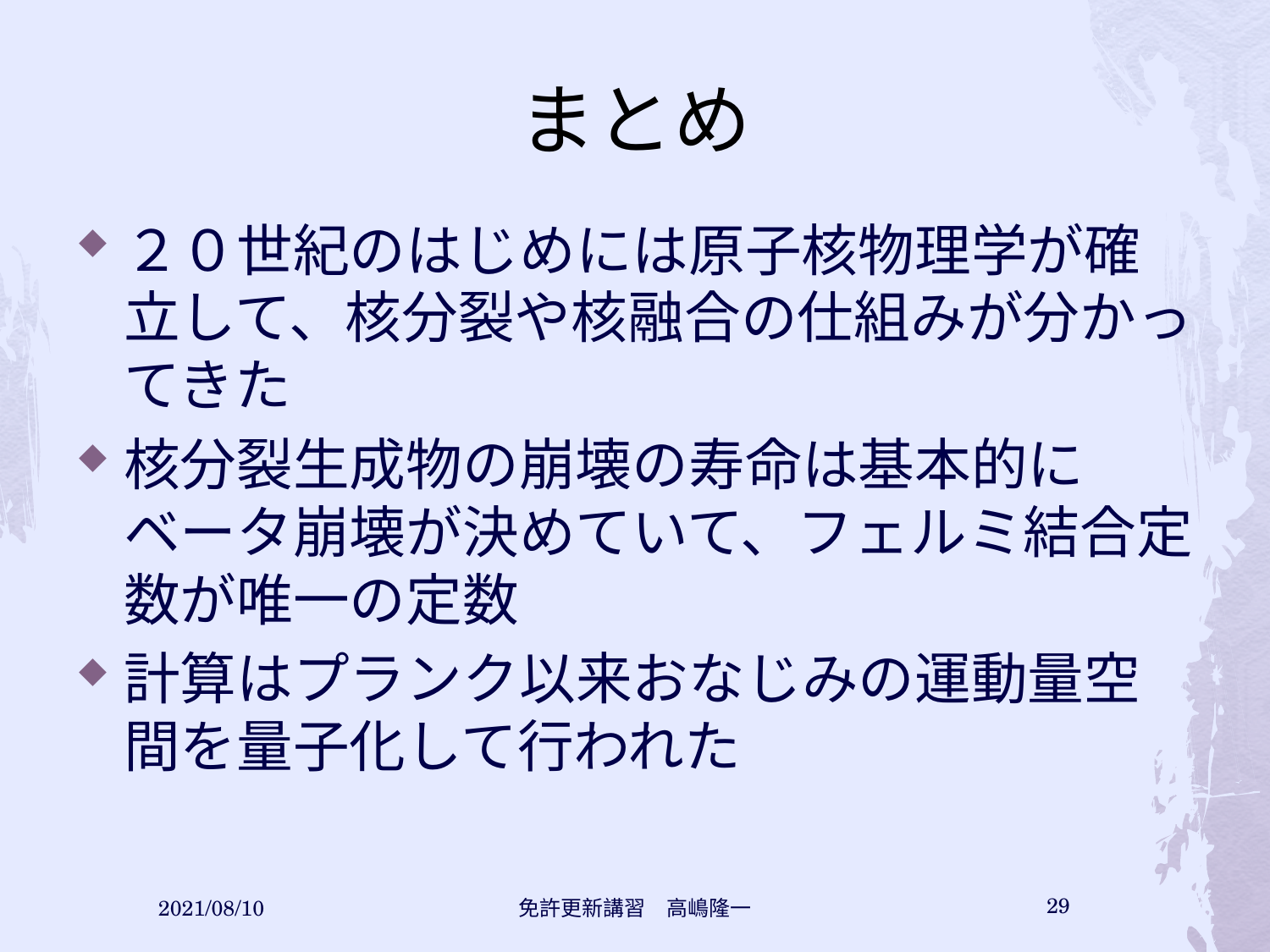

# まとめ
２０世紀のはじめには原子核物理学が確立して、核分裂や核融合の仕組みが分かってきた
核分裂生成物の崩壊の寿命は基本的にベータ崩壊が決めていて、フェルミ結合定数が唯一の定数
計算はプランク以来おなじみの運動量空間を量子化して行われた
2021/08/10
免許更新講習　高嶋隆一
29